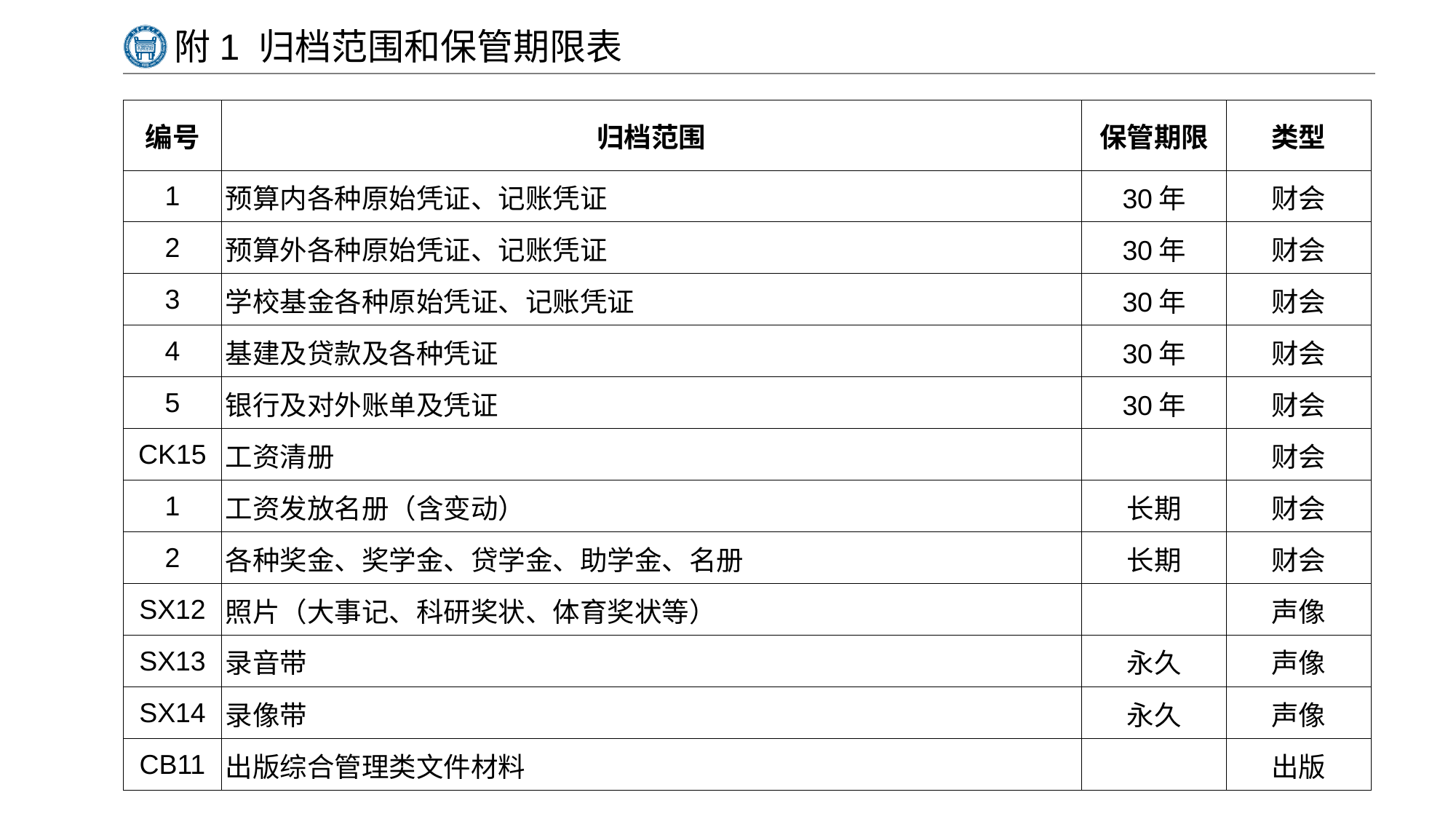

# 附1 归档范围和保管期限表
| 编号 | 归档范围 | 保管期限 | 类型 |
| --- | --- | --- | --- |
| 1 | 预算内各种原始凭证、记账凭证 | 30年 | 财会 |
| 2 | 预算外各种原始凭证、记账凭证 | 30年 | 财会 |
| 3 | 学校基金各种原始凭证、记账凭证 | 30年 | 财会 |
| 4 | 基建及贷款及各种凭证 | 30年 | 财会 |
| 5 | 银行及对外账单及凭证 | 30年 | 财会 |
| CK15 | 工资清册 |  | 财会 |
| 1 | 工资发放名册（含变动） | 长期 | 财会 |
| 2 | 各种奖金、奖学金、贷学金、助学金、名册 | 长期 | 财会 |
| SX12 | 照片（大事记、科研奖状、体育奖状等） |  | 声像 |
| SX13 | 录音带 | 永久 | 声像 |
| SX14 | 录像带 | 永久 | 声像 |
| CB11 | 出版综合管理类文件材料 |  | 出版 |